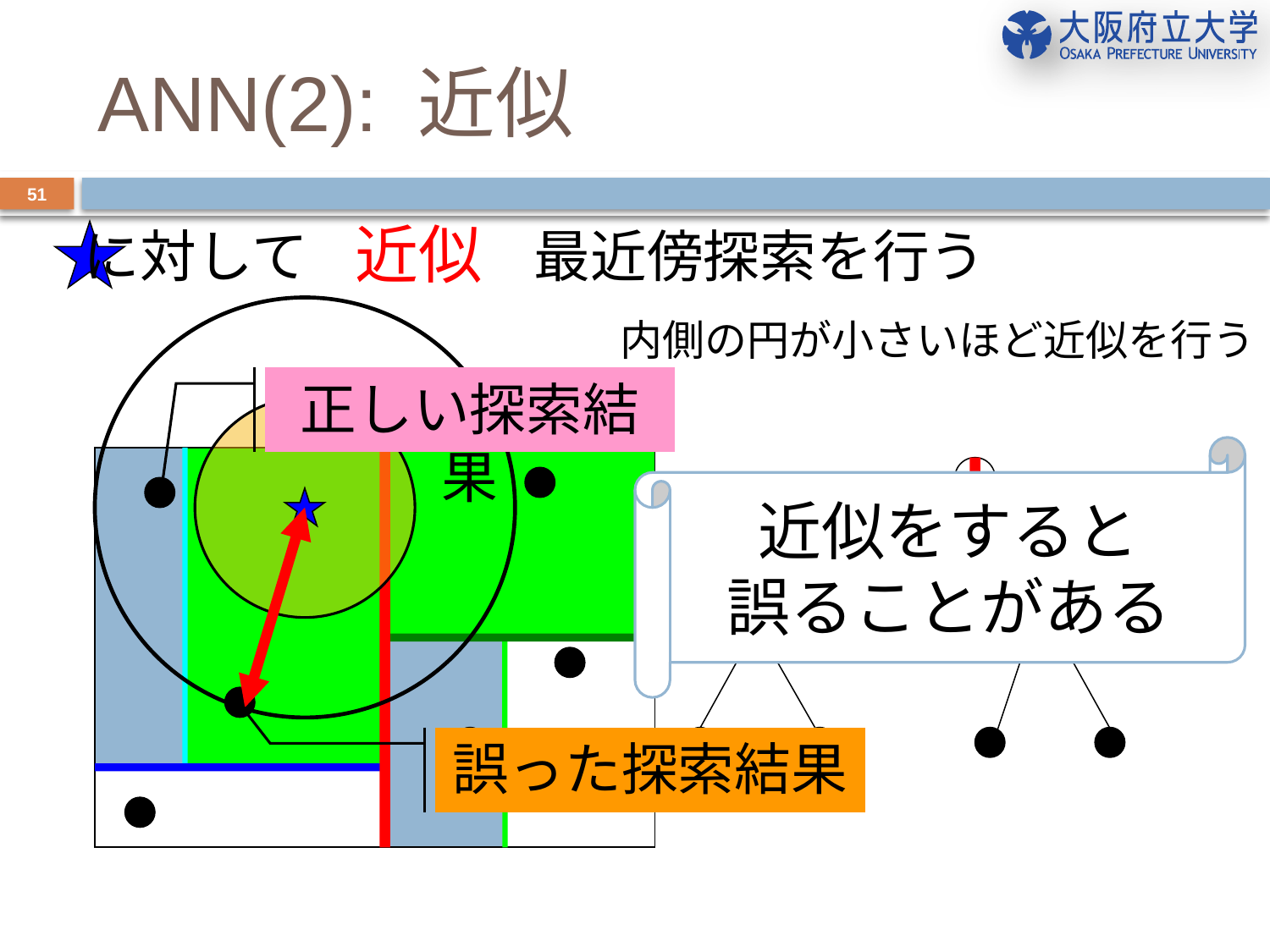

# ANN(2): 近似
51
近似
　に対して　　　　最近傍探索を行う

内側の円が小さいほど近似を行う
正しい探索結果

近似をすると
誤ることがある

誤った探索結果